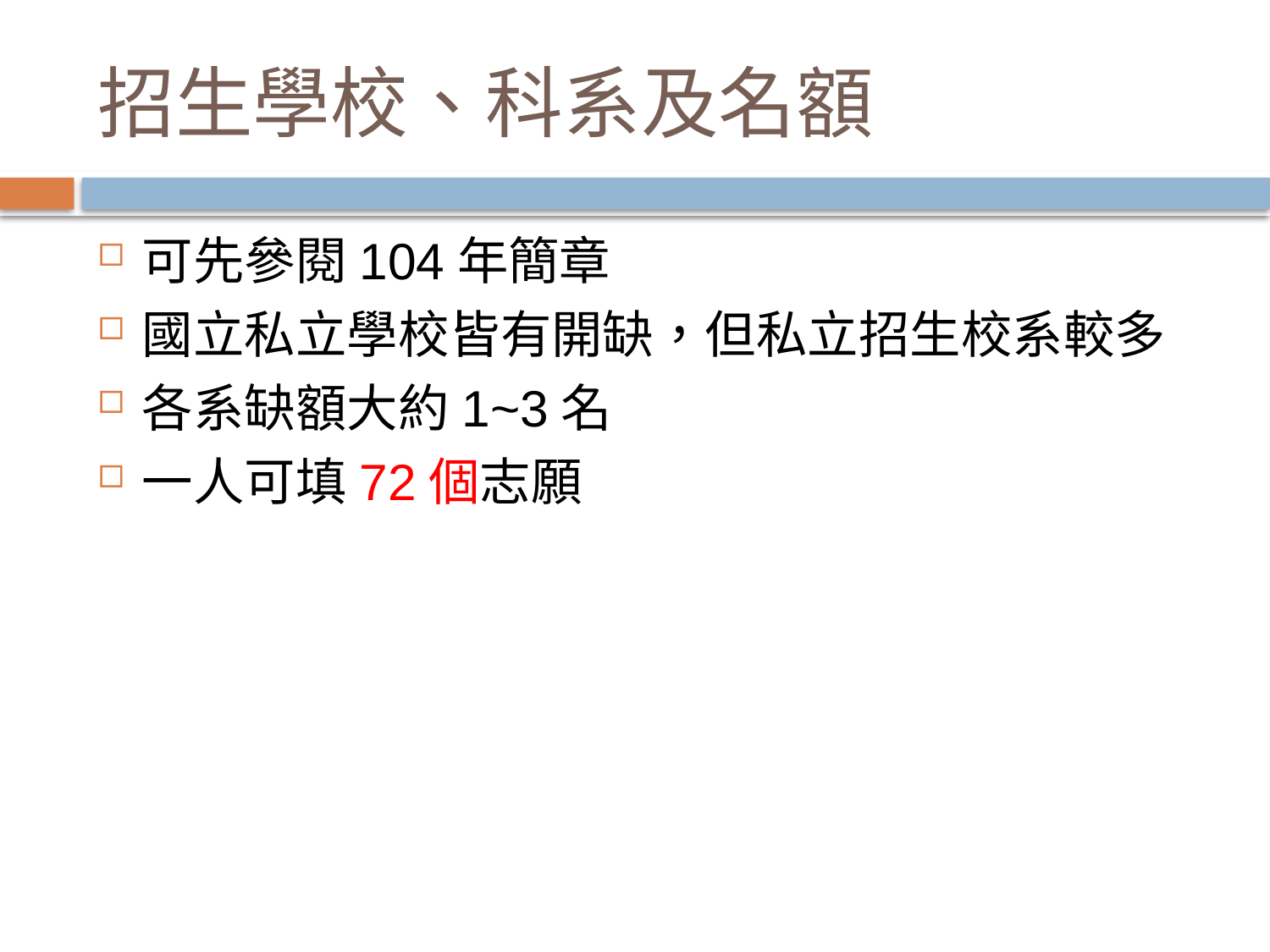

# 招生學校、科系及名額
可先參閱104年簡章
國立私立學校皆有開缺，但私立招生校系較多
各系缺額大約1~3名
一人可填72個志願